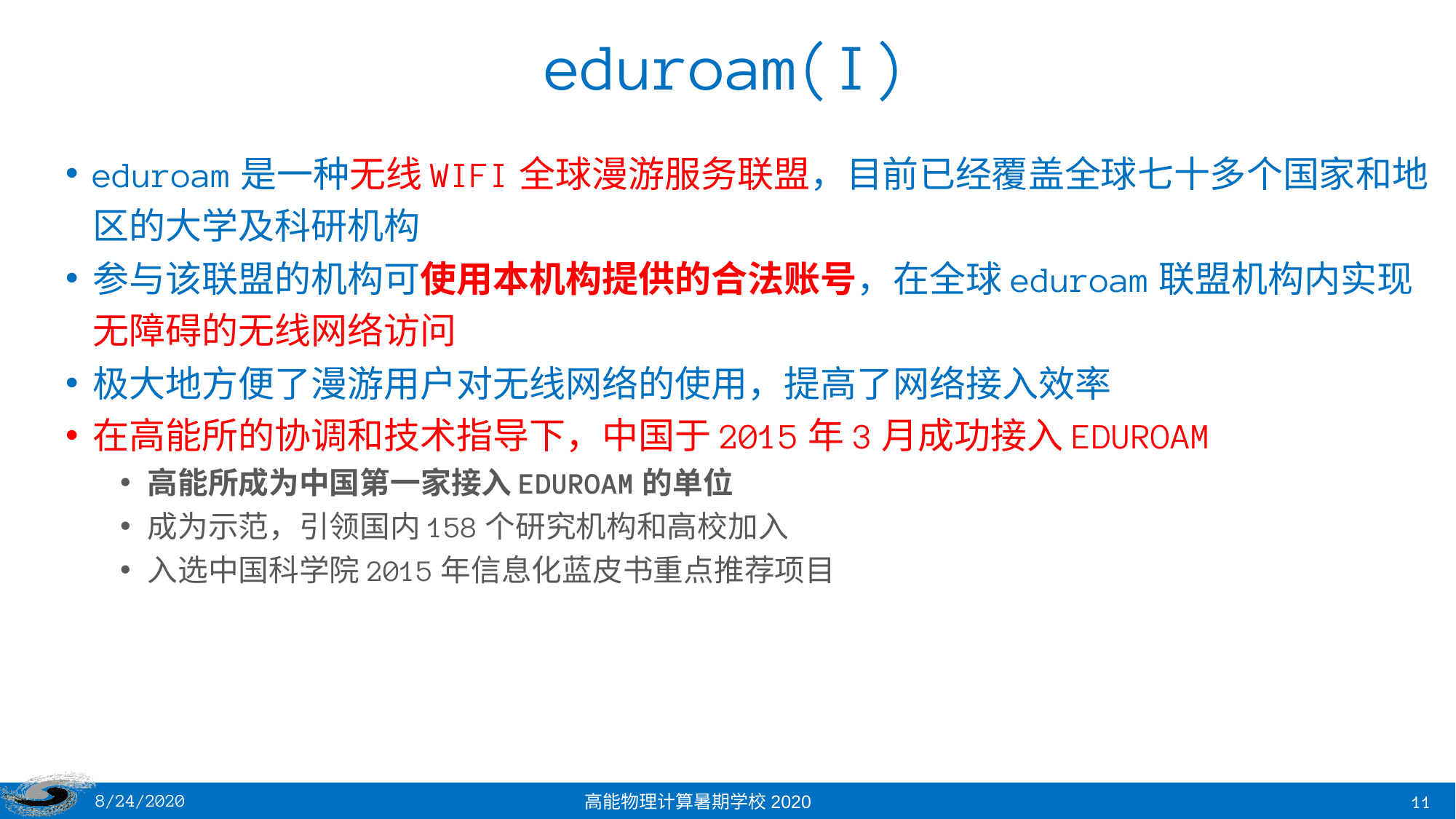

# eduroam(I)
eduroam是一种无线WIFI全球漫游服务联盟，目前已经覆盖全球七十多个国家和地区的大学及科研机构
参与该联盟的机构可使用本机构提供的合法账号，在全球eduroam联盟机构内实现无障碍的无线网络访问
极大地方便了漫游用户对无线网络的使用，提高了网络接入效率
在高能所的协调和技术指导下，中国于2015年3月成功接入EDUROAM
高能所成为中国第一家接入EDUROAM的单位
成为示范，引领国内158个研究机构和高校加入
入选中国科学院2015年信息化蓝皮书重点推荐项目

高能物理计算暑期学校2020
8/24/2020
11